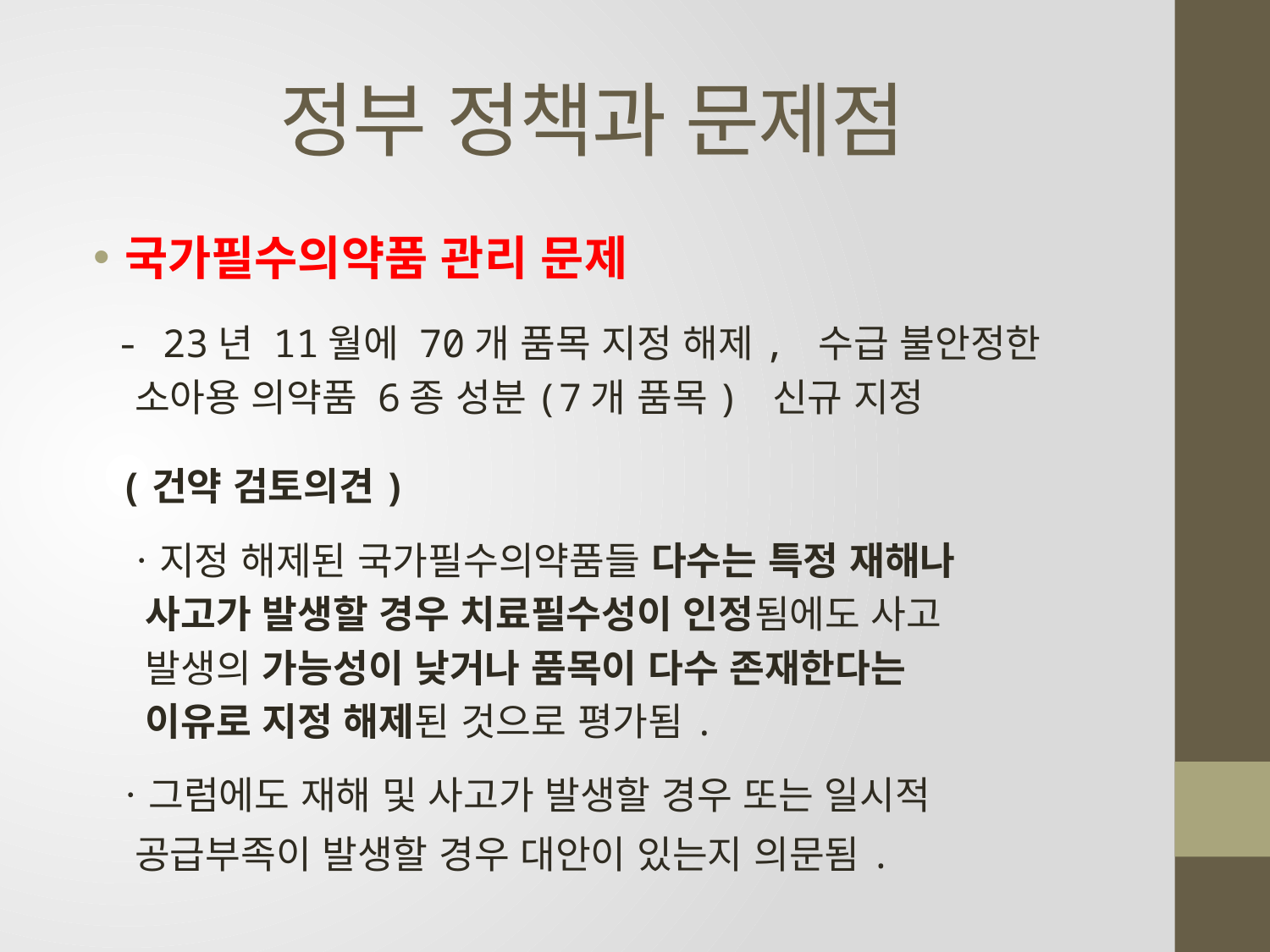

# 정부 정책과 문제점
국가필수의약품 관리 문제

 - 23년 11월에 70개 품목 지정 해제, 수급 불안정한
   소아용 의약품 6종 성분(7개 품목) 신규 지정

 (건약 검토의견)

  ㆍ지정 해제된 국가필수의약품들 다수는 특정 재해나
    사고가 발생할 경우 치료필수성이 인정됨에도 사고
    발생의 가능성이 낮거나 품목이 다수 존재한다는
    이유로 지정 해제된 것으로 평가됨.

 ㆍ그럼에도 재해 및 사고가 발생할 경우 또는 일시적
   공급부족이 발생할 경우 대안이 있는지 의문됨.